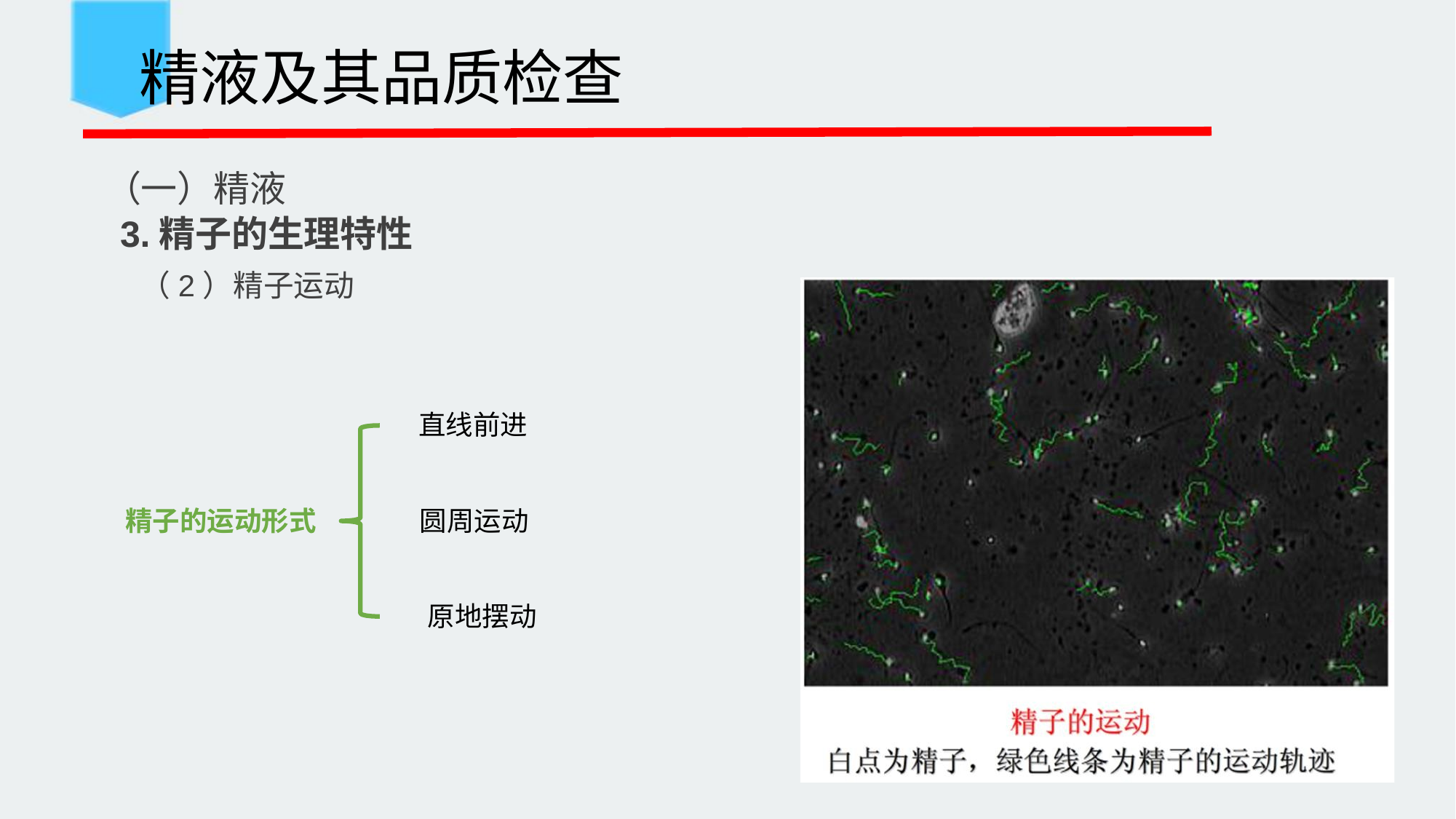

精液及其品质检查
  （一）精液
    3.精子的生理特性
（2）精子运动

直线前进

精子的运动形式
圆周运动
原地摆动